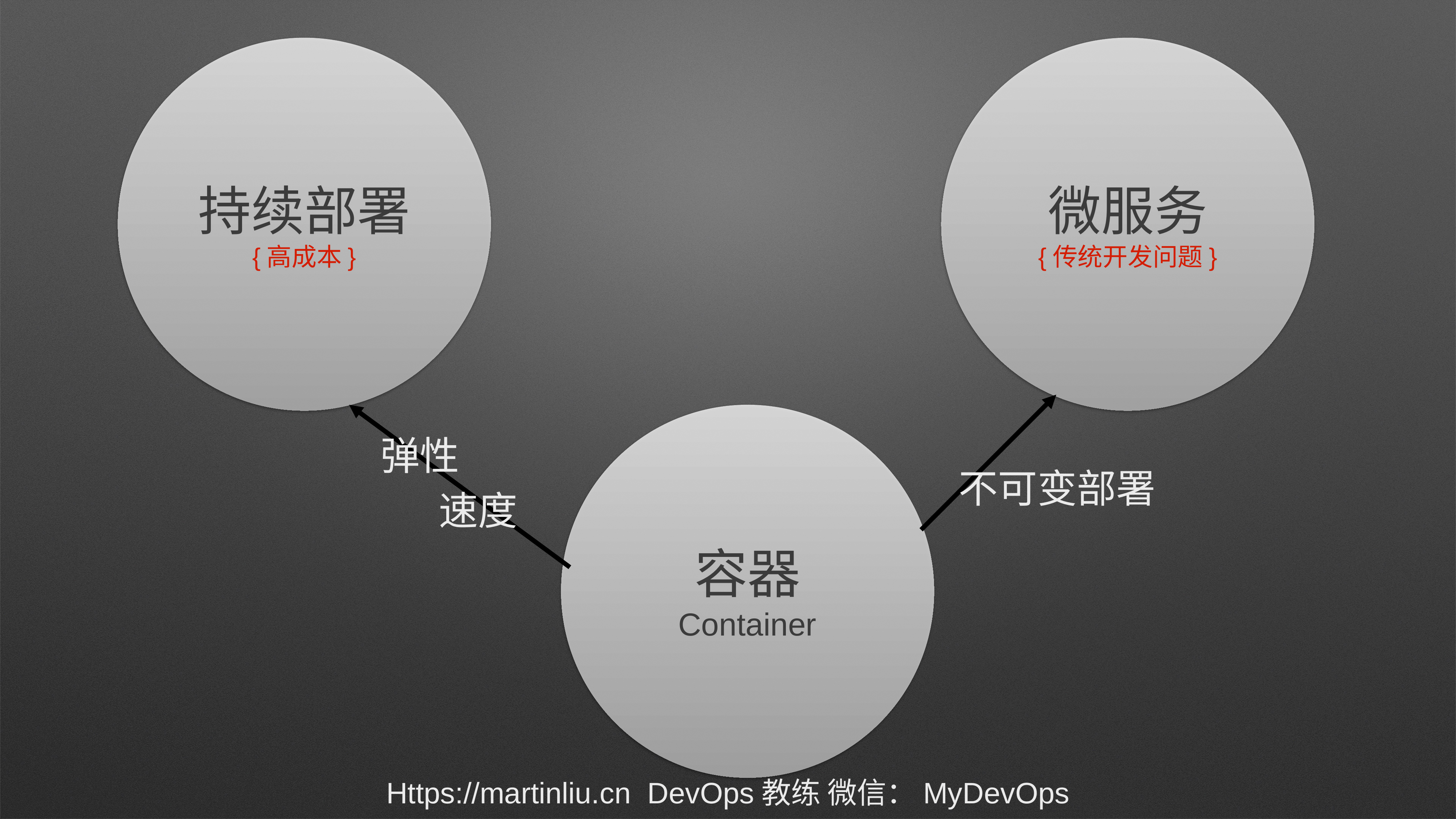

持续部署
{高成本}
微服务
{传统开发问题}

容器
Container

弹性
不可变部署
速度